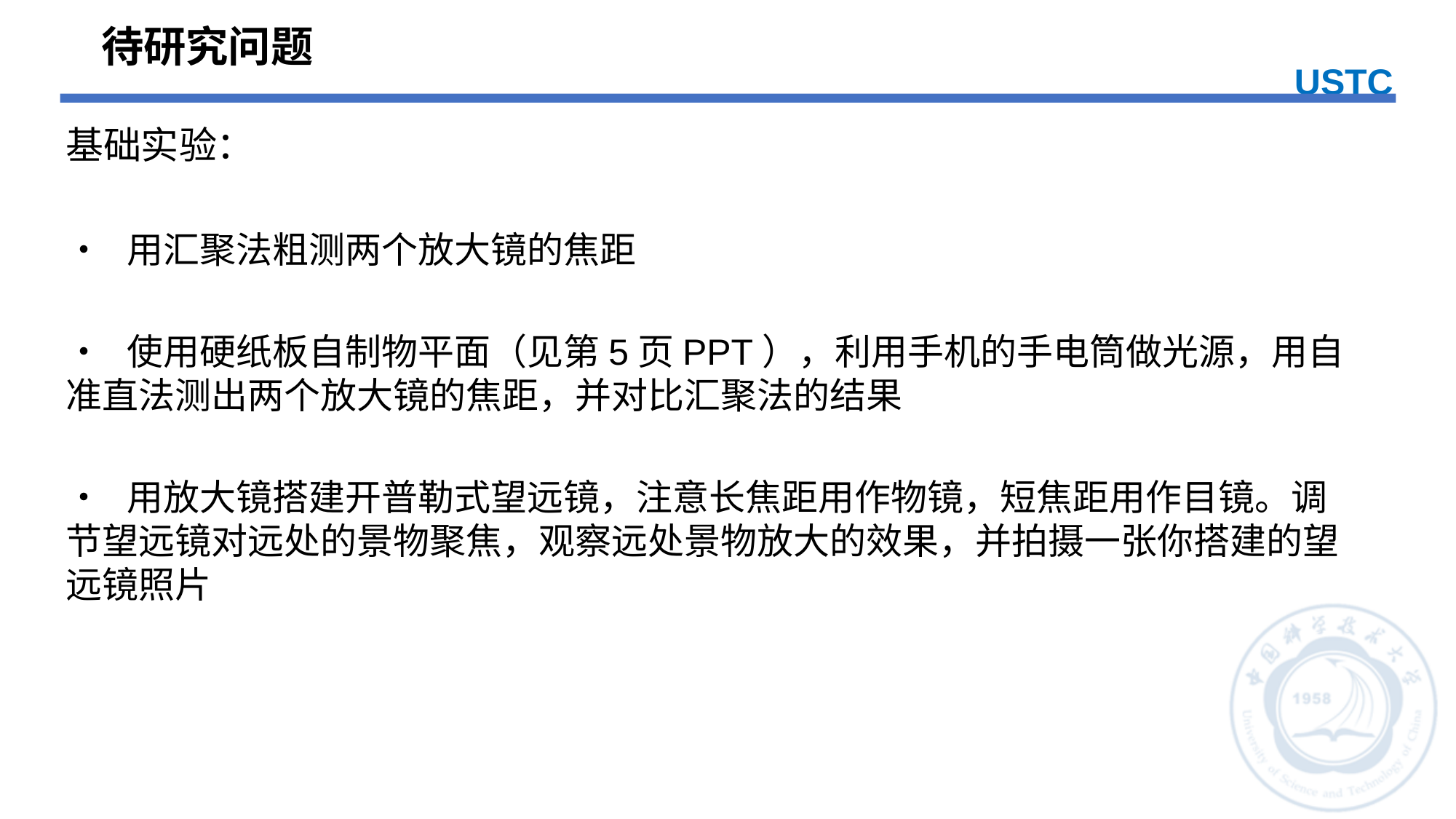

待研究问题
USTC

基础实验：

•  用汇聚法粗测两个放大镜的焦距

•  使用硬纸板自制物平面（见第5页PPT），利用手机的手电筒做光源，用自准直法测出两个放大镜的焦距，并对比汇聚法的结果

•  用放大镜搭建开普勒式望远镜，注意长焦距用作物镜，短焦距用作目镜。调节望远镜对远处的景物聚焦，观察远处景物放大的效果，并拍摄一张你搭建的望远镜照片